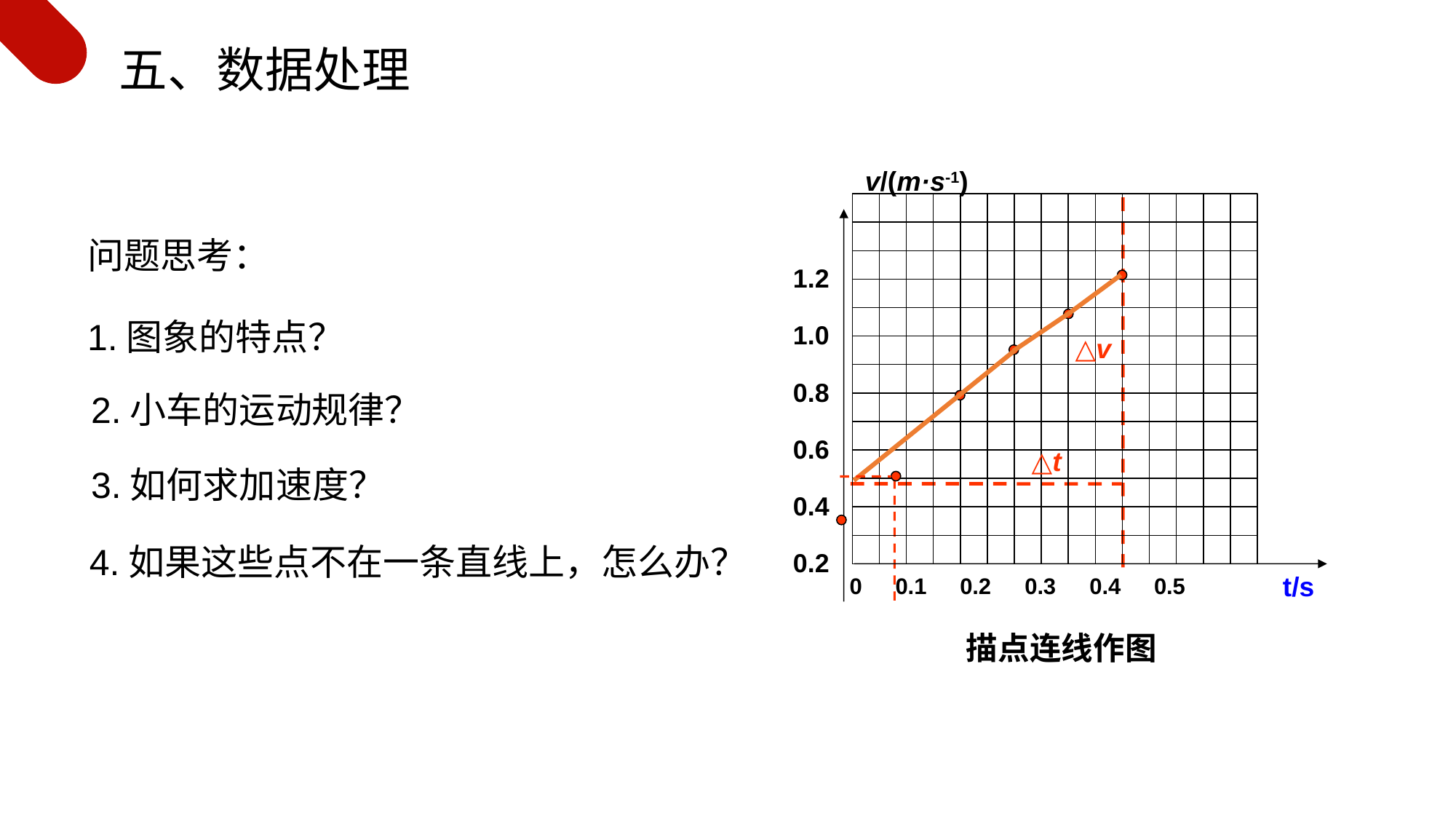

五、数据处理
v/(m·s-1)

问题思考：

1.2
1.0
0.8
0.6
0.4
0.2

1.图象的特点？

△v

2.小车的运动规律？

3.如何求加速度？
△t

4.如果这些点不在一条直线上，怎么办？

t/s
0　0.1　0.2　0.3　0.4　0.5
描点连线作图